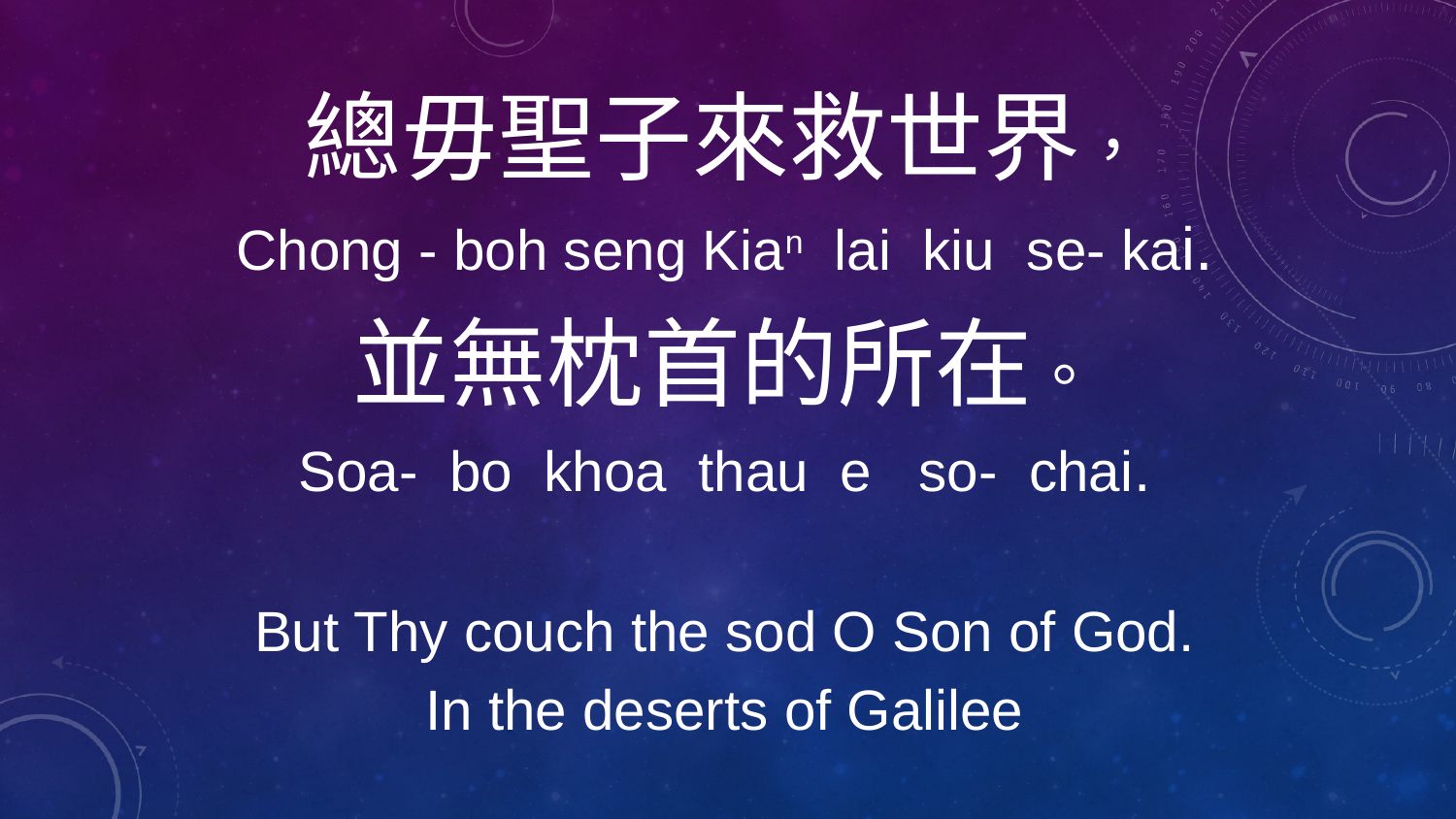

總毋聖子來救世界，
Chong - boh seng Kian  lai  kiu  se- kai.
並無枕首的所在。
Soa-  bo  khoa  thau  e   so-  chai.

But Thy couch the sod O Son of God.
In the deserts of Galilee